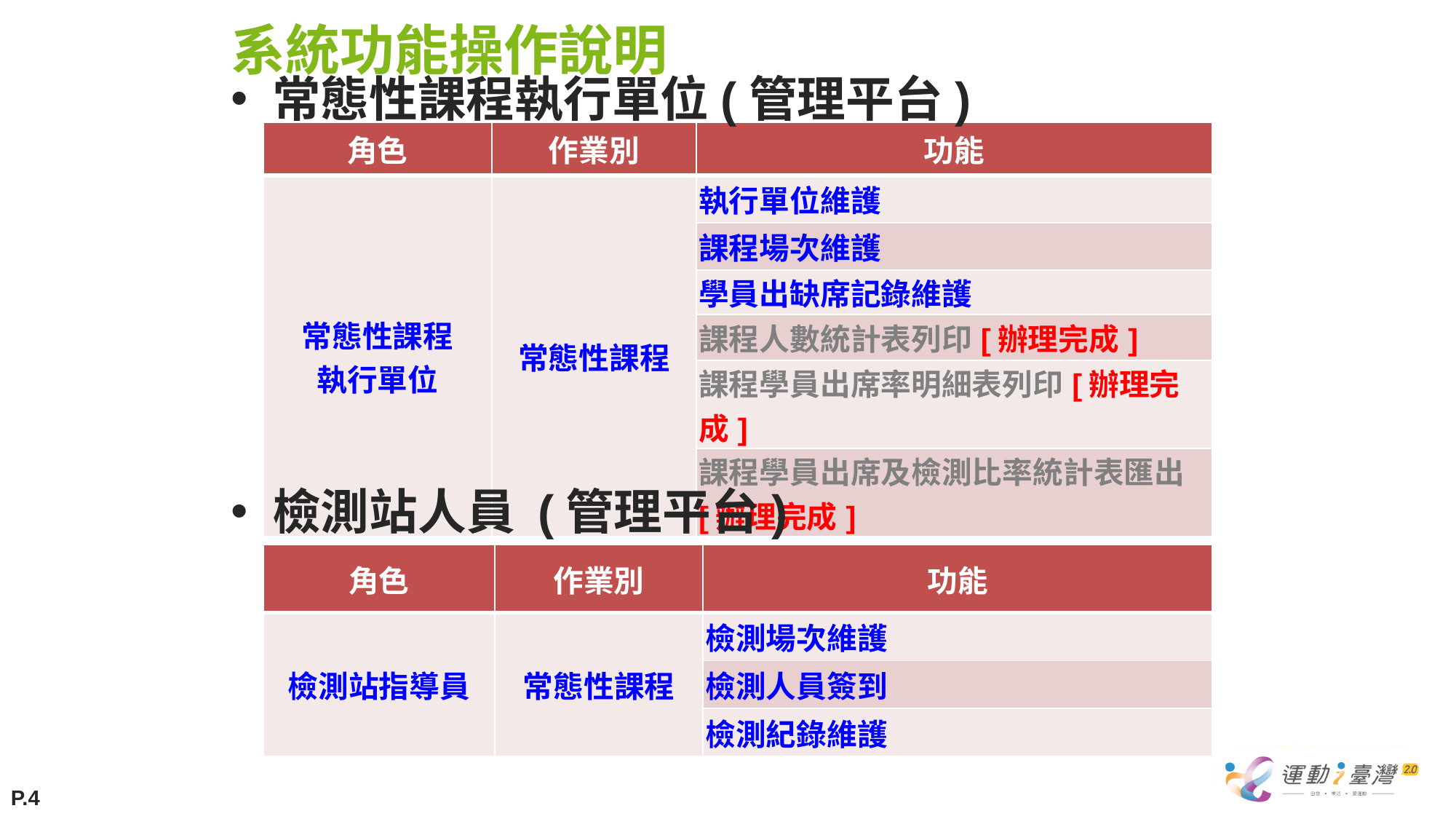

# 系統功能操作說明
常態性課程執行單位(管理平台)
| 角色 | 作業別 | 功能 |
| --- | --- | --- |
| 常態性課程 執行單位 | 常態性課程 | 執行單位維護 |
|  |  | 課程場次維護 |
|  |  | 學員出缺席記錄維護 |
|  |  | 課程人數統計表列印[辦理完成] |
|  |  | 課程學員出席率明細表列印[辦理完成] |
|  |  | 課程學員出席及檢測比率統計表匯出[辦理完成] |
檢測站人員 (管理平台)
| 角色 | 作業別 | 功能 |
| --- | --- | --- |
| 檢測站指導員 | 常態性課程 | 檢測場次維護 |
|  |  | 檢測人員簽到 |
|  |  | 檢測紀錄維護 |